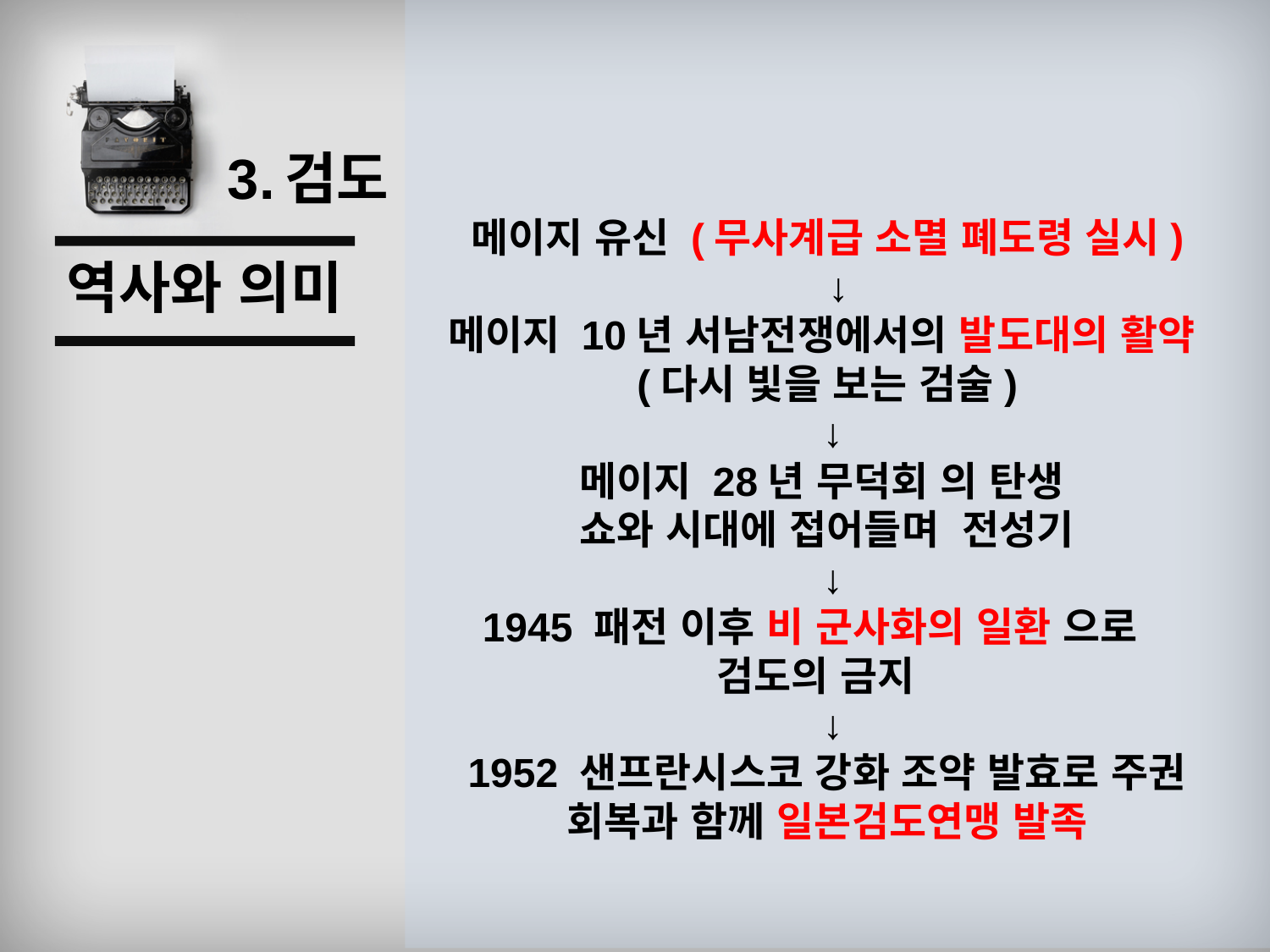

# 3.검도
메이지 유신 (무사계급 소멸 폐도령 실시)
  ↓
메이지 10년 서남전쟁에서의 발도대의 활약
(다시 빛을 보는 검술)
 ↓
메이지 28년 무덕회 의 탄생
쇼와 시대에 접어들며  전성기
 ↓
1945 패전 이후 비 군사화의 일환 으로    검도의 금지
 ↓
1952 샌프란시스코 강화 조약 발효로 주권 회복과 함께 일본검도연맹 발족

역사와 의미